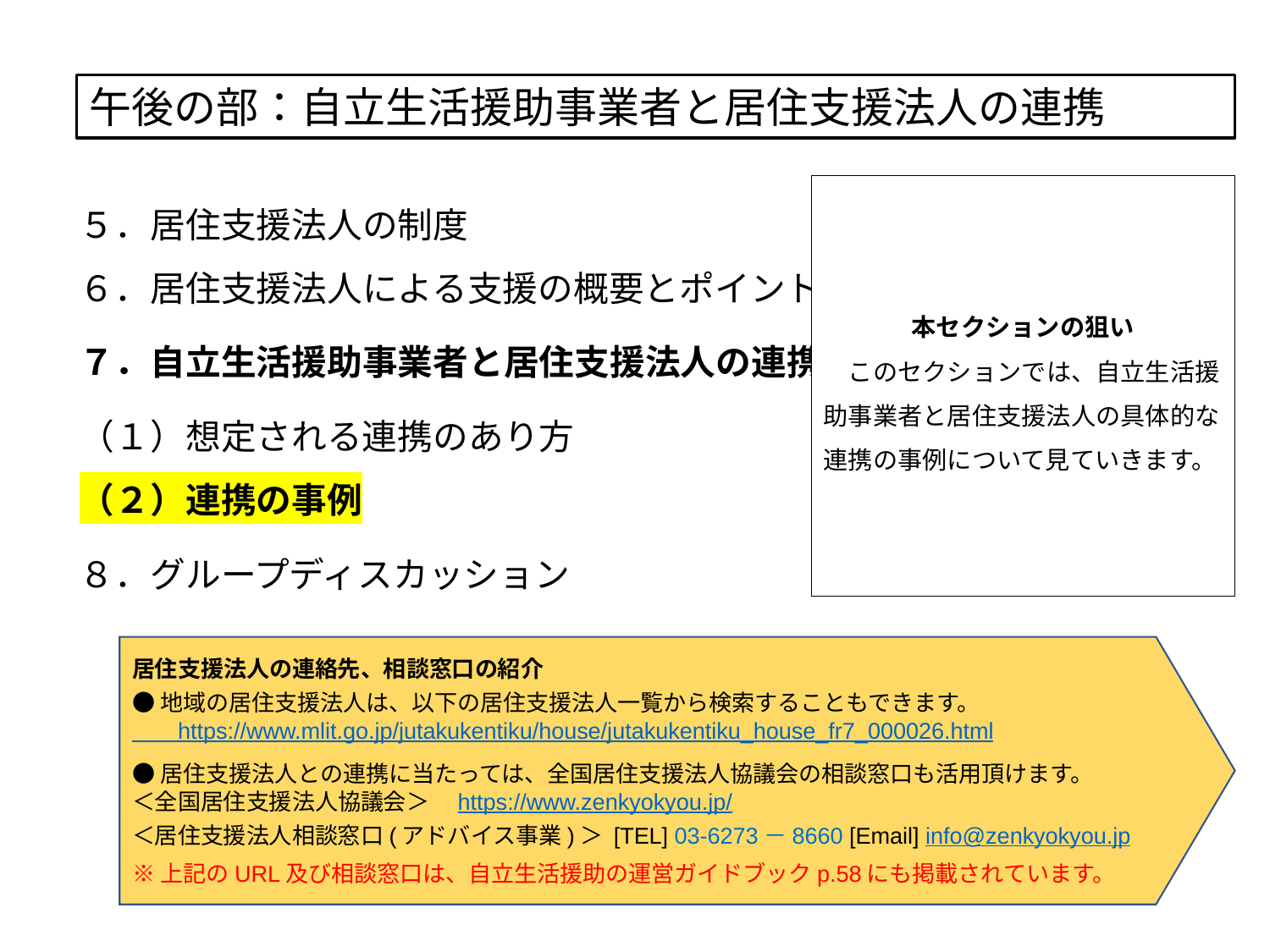

午後の部：自立生活援助事業者と居住支援法人の連携
５．居住支援法人の制度
６．居住支援法人による支援の概要とポイント
７．自立生活援助事業者と居住支援法人の連携
（１）想定される連携のあり方
（２）連携の事例
８．グループディスカッション
本セクションの狙い
　このセクションでは、自立生活援助事業者と居住支援法人の具体的な連携の事例について見ていきます。
居住支援法人の連絡先、相談窓口の紹介

●地域の居住支援法人は、以下の居住支援法人一覧から検索することもできます。
　　https://www.mlit.go.jp/jutakukentiku/house/jutakukentiku_house_fr7_000026.html

●居住支援法人との連携に当たっては、全国居住支援法人協議会の相談窓口も活用頂けます。
＜全国居住支援法人協議会＞　https://www.zenkyokyou.jp/

＜居住支援法人相談窓口(アドバイス事業)＞ [TEL] 03-6273－8660 [Email] info@zenkyokyou.jp
※上記のURL及び相談窓口は、自立生活援助の運営ガイドブックp.58にも掲載されています。